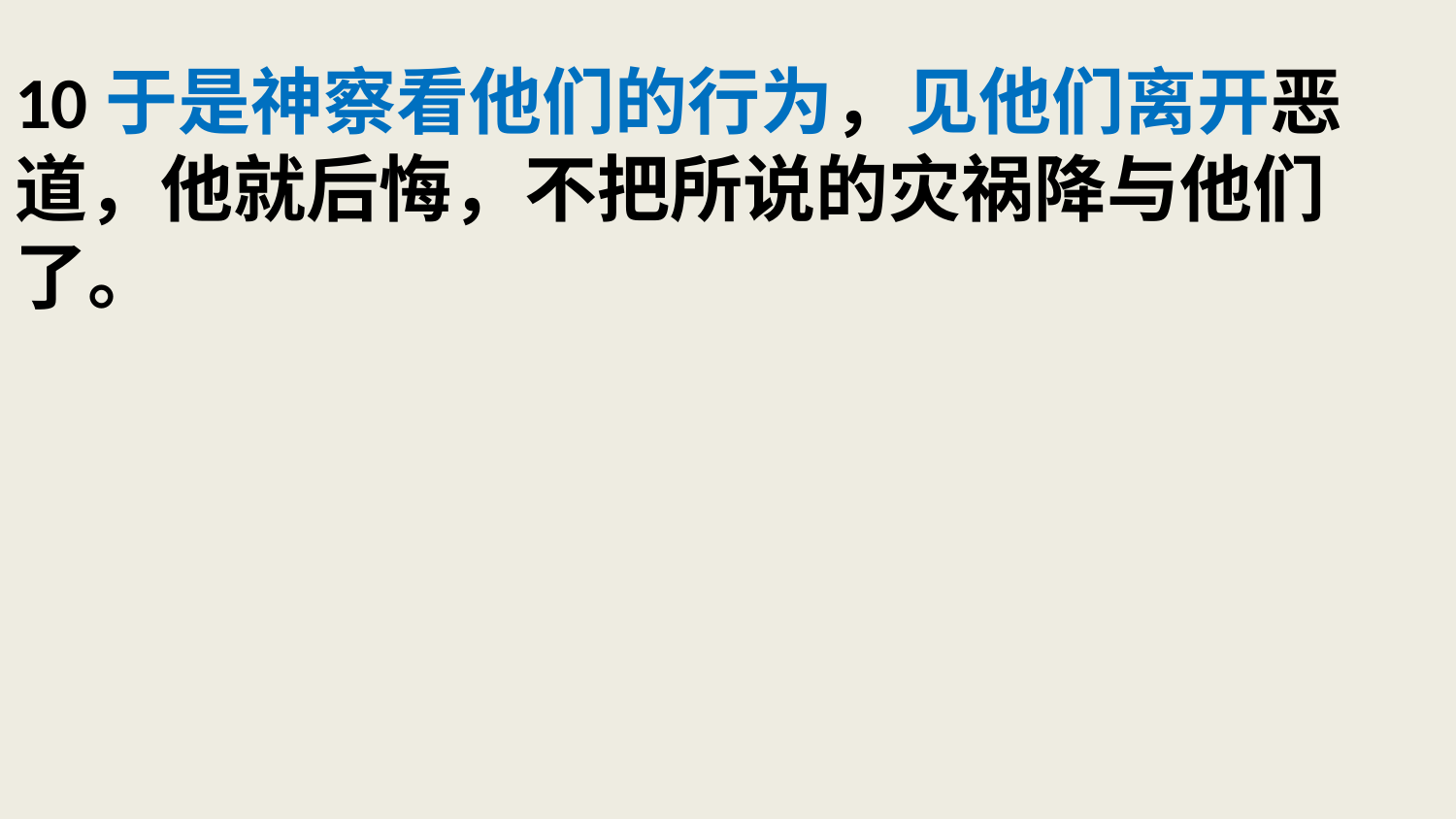

# 10于是神察看他们的行为，见他们离开恶道，他就后悔，不把所说的灾祸降与他们了。